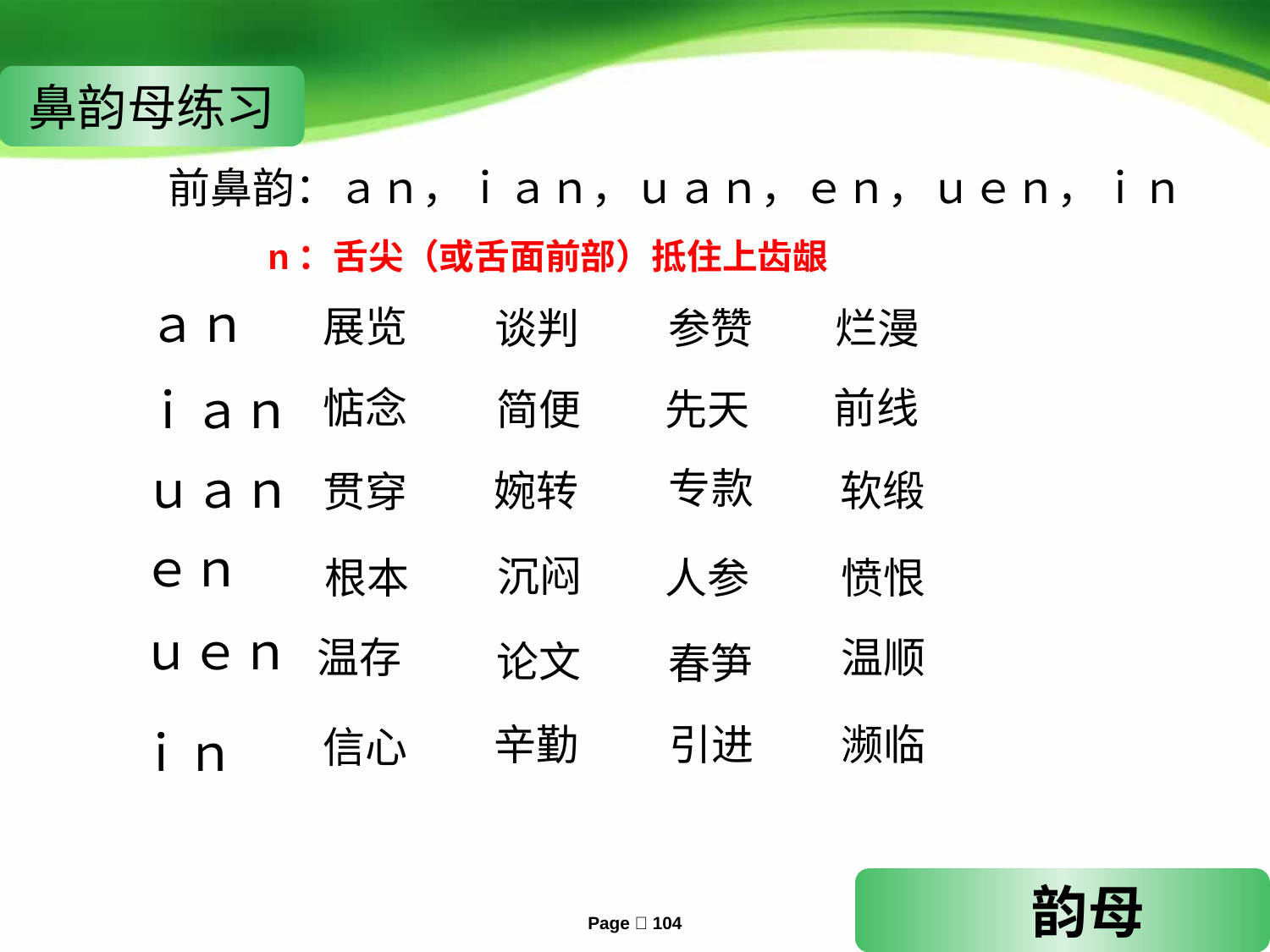

鼻韵母练习
前鼻韵：ａｎ，ｉａｎ，ｕａｎ，ｅｎ，ｕｅｎ，ｉｎ
　　n：舌尖（或舌面前部）抵住上齿龈
ａｎ
展览
谈判
参赞
烂漫
ｉａｎ
前线
惦念
简便
先天
ｕａｎ
专款
婉转
软缎
贯穿
ｅｎ
沉闷
愤恨
根本
人参
ｕｅｎ
温顺
温存
论文
春笋
濒临
辛勤
引进
信心
ｉｎ
   韵母